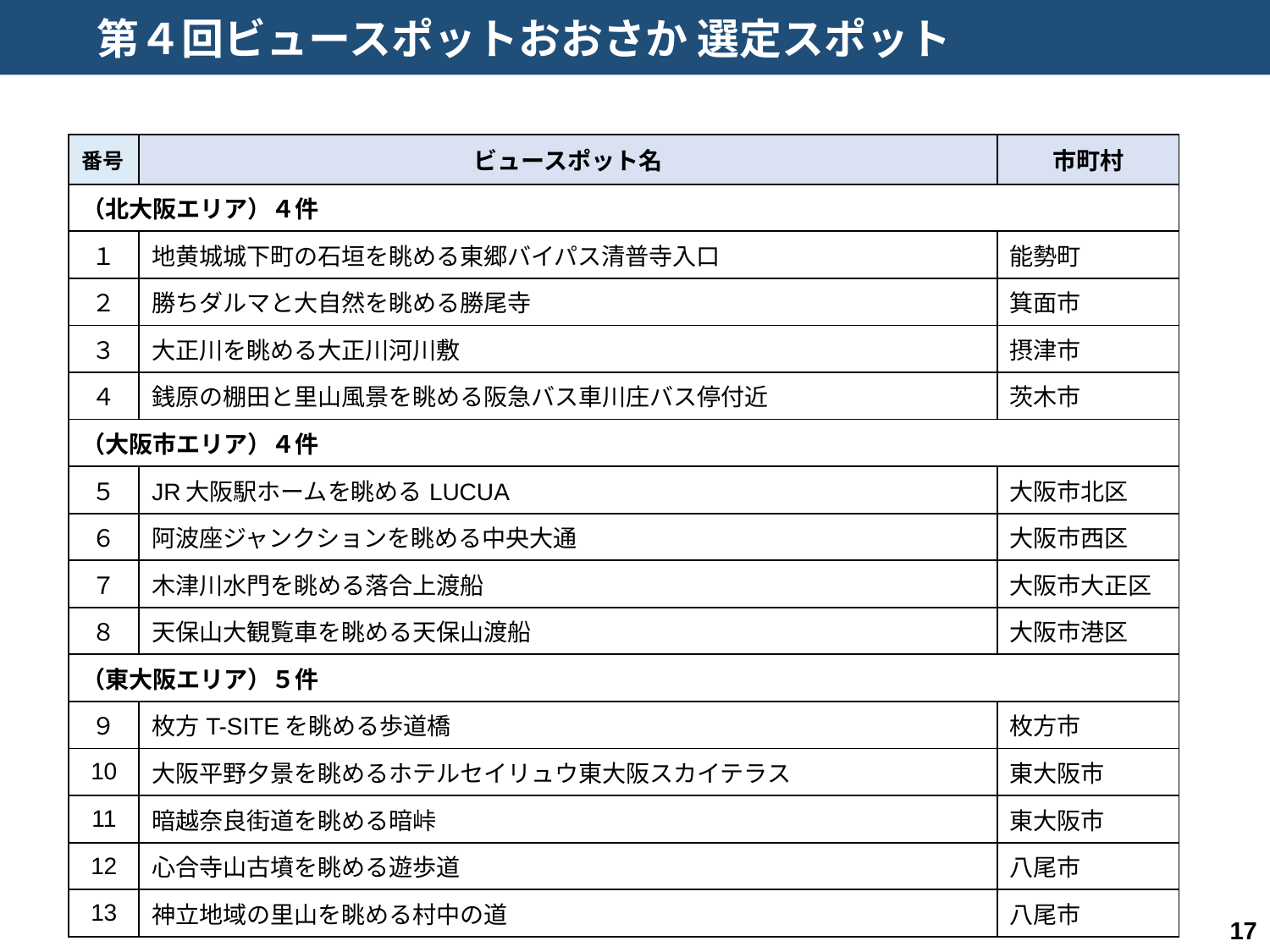

第４回ビュースポットおおさか 選定スポット
| 番号 | ビュースポット名 | 市町村 |
| --- | --- | --- |
| （北大阪エリア）４件 |  |  |
| １ | 地黄城城下町の石垣を眺める東郷バイパス清普寺入口 | 能勢町 |
| ２ | 勝ちダルマと大自然を眺める勝尾寺 | 箕面市 |
| ３ | 大正川を眺める大正川河川敷 | 摂津市 |
| ４ | 銭原の棚田と里山風景を眺める阪急バス車川庄バス停付近 | 茨木市 |
| （大阪市エリア）４件 |  |  |
| ５ | JR大阪駅ホームを眺めるLUCUA | 大阪市北区 |
| ６ | 阿波座ジャンクションを眺める中央大通 | 大阪市西区 |
| ７ | 木津川水門を眺める落合上渡船 | 大阪市大正区 |
| ８ | 天保山大観覧車を眺める天保山渡船 | 大阪市港区 |
| （東大阪エリア）５件 |  |  |
| ９ | 枚方T-SITEを眺める歩道橋 | 枚方市 |
| 10 | 大阪平野夕景を眺めるホテルセイリュウ東大阪スカイテラス | 東大阪市 |
| 11 | 暗越奈良街道を眺める暗峠 | 東大阪市 |
| 12 | 心合寺山古墳を眺める遊歩道 | 八尾市 |
| 13 | 神立地域の里山を眺める村中の道 | 八尾市 |
17